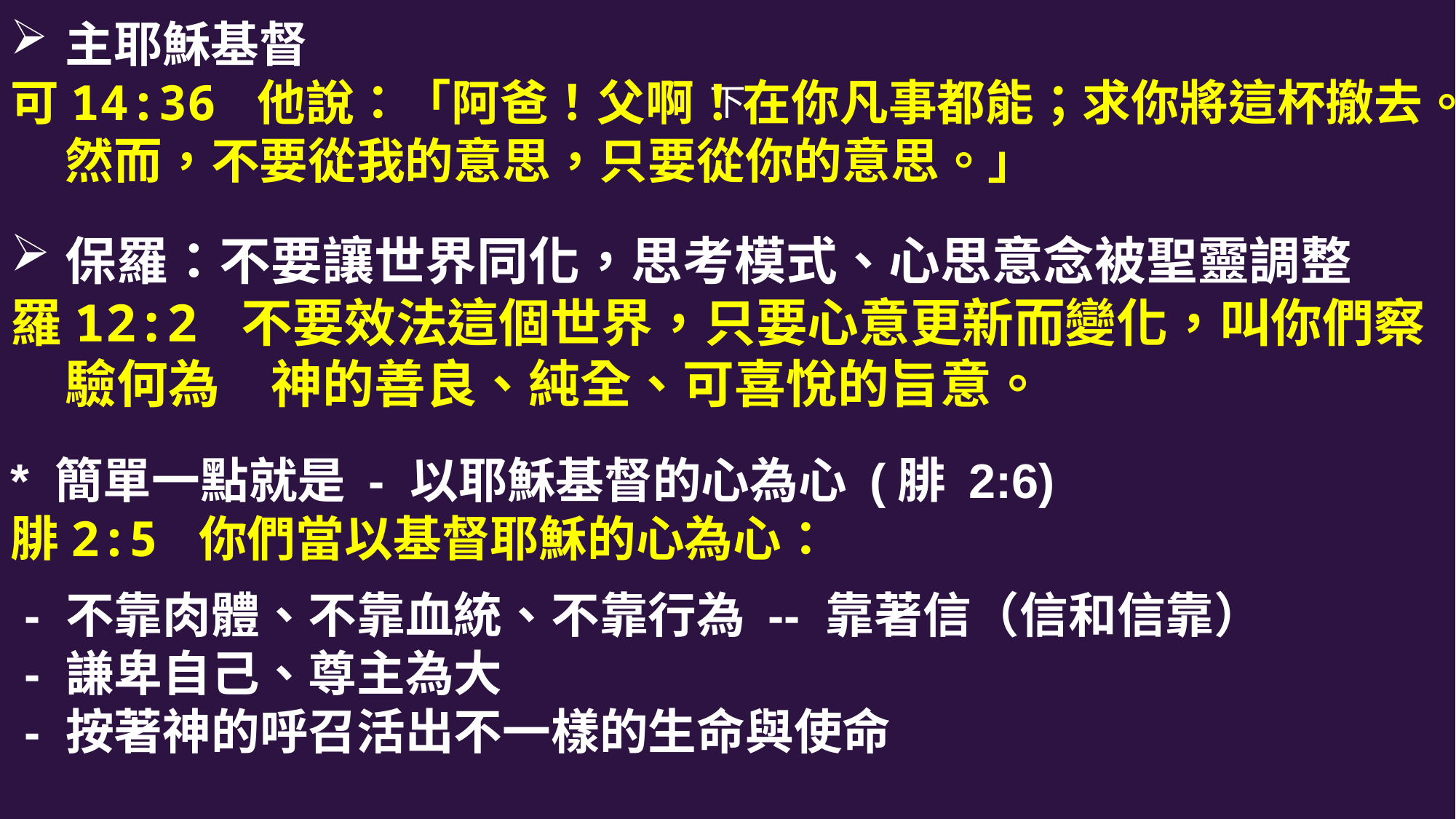

主耶穌基督
可14:36 他說：「阿爸！父啊！在你凡事都能；求你將這杯撤去。然而，不要從我的意思，只要從你的意思。」

保羅：不要讓世界同化，思考模式、心思意念被聖靈調整
羅12:2 不要效法這個世界，只要心意更新而變化，叫你們察驗何為　神的善良、純全、可喜悅的旨意。

* 簡單一點就是 - 以耶穌基督的心為心 (腓 2:6)
腓2:5 你們當以基督耶穌的心為心：

 - 不靠肉體、不靠血統、不靠行為 -- 靠著信（信和信靠）
 - 謙卑自己、尊主為大
 - 按著神的呼召活出不一樣的生命與使命

# 下